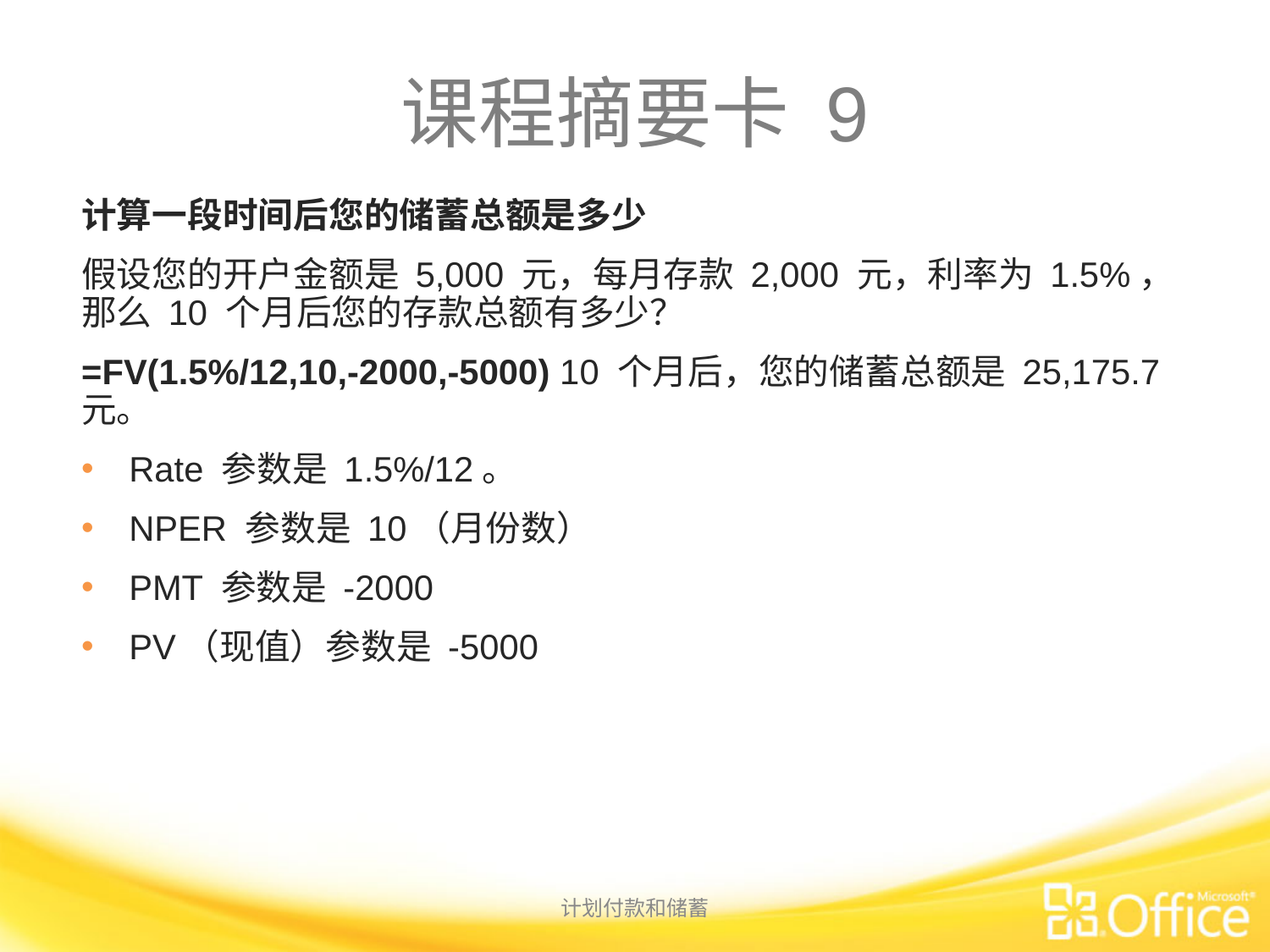

# 课程摘要卡 9
计算一段时间后您的储蓄总额是多少
假设您的开户金额是 5,000 元，每月存款 2,000 元，利率为 1.5%，那么 10 个月后您的存款总额有多少？
=FV(1.5%/12,10,-2000,-5000) 10 个月后，您的储蓄总额是 25,175.7 元。
Rate 参数是 1.5%/12。
NPER 参数是 10（月份数）
PMT 参数是 -2000
PV（现值）参数是 -5000

计划付款和储蓄